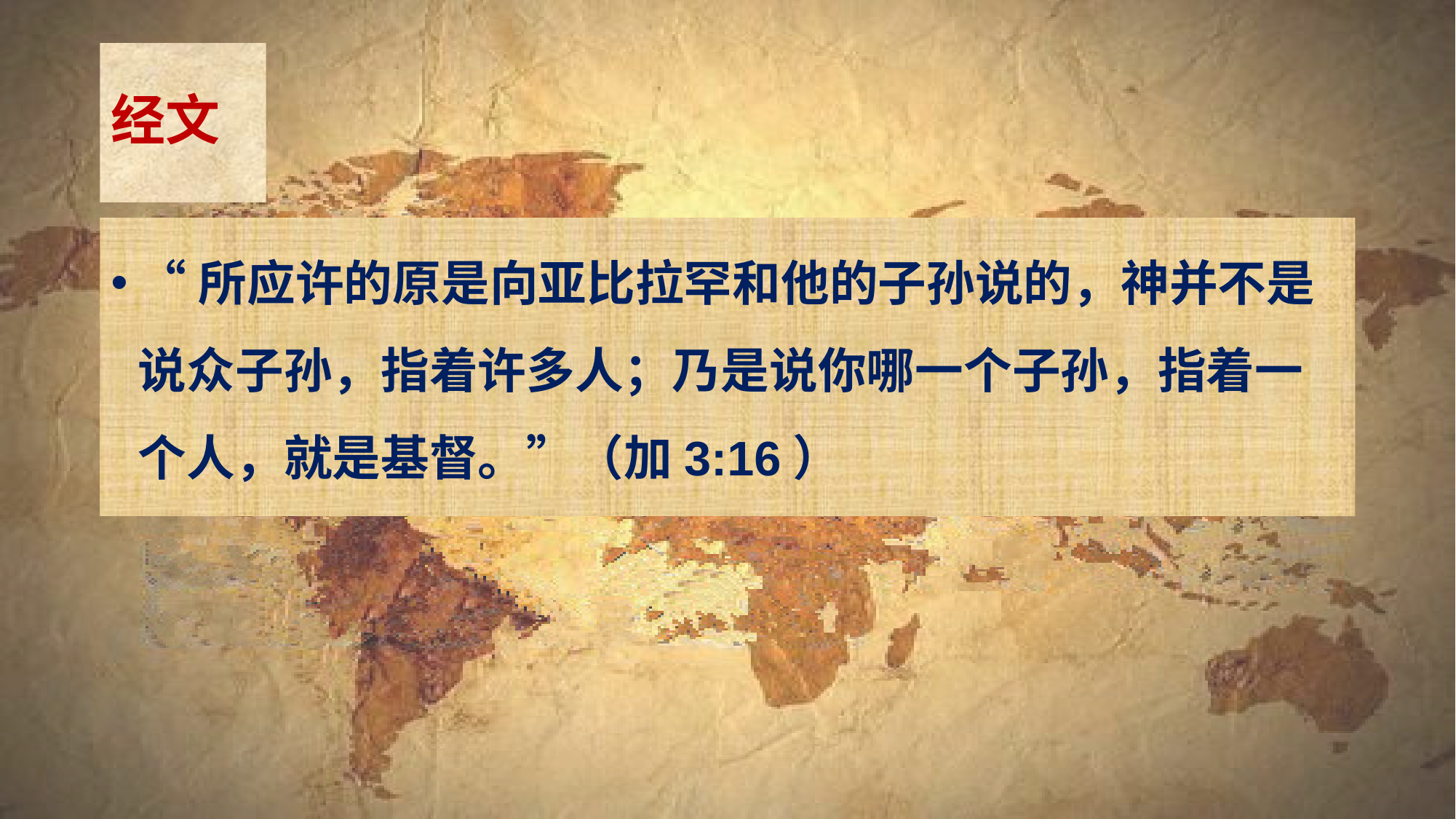

# 经文
“所应许的原是向亚比拉罕和他的子孙说的，神并不是说众子孙，指着许多人；乃是说你哪一个子孙，指着一个人，就是基督。”（加3:16）